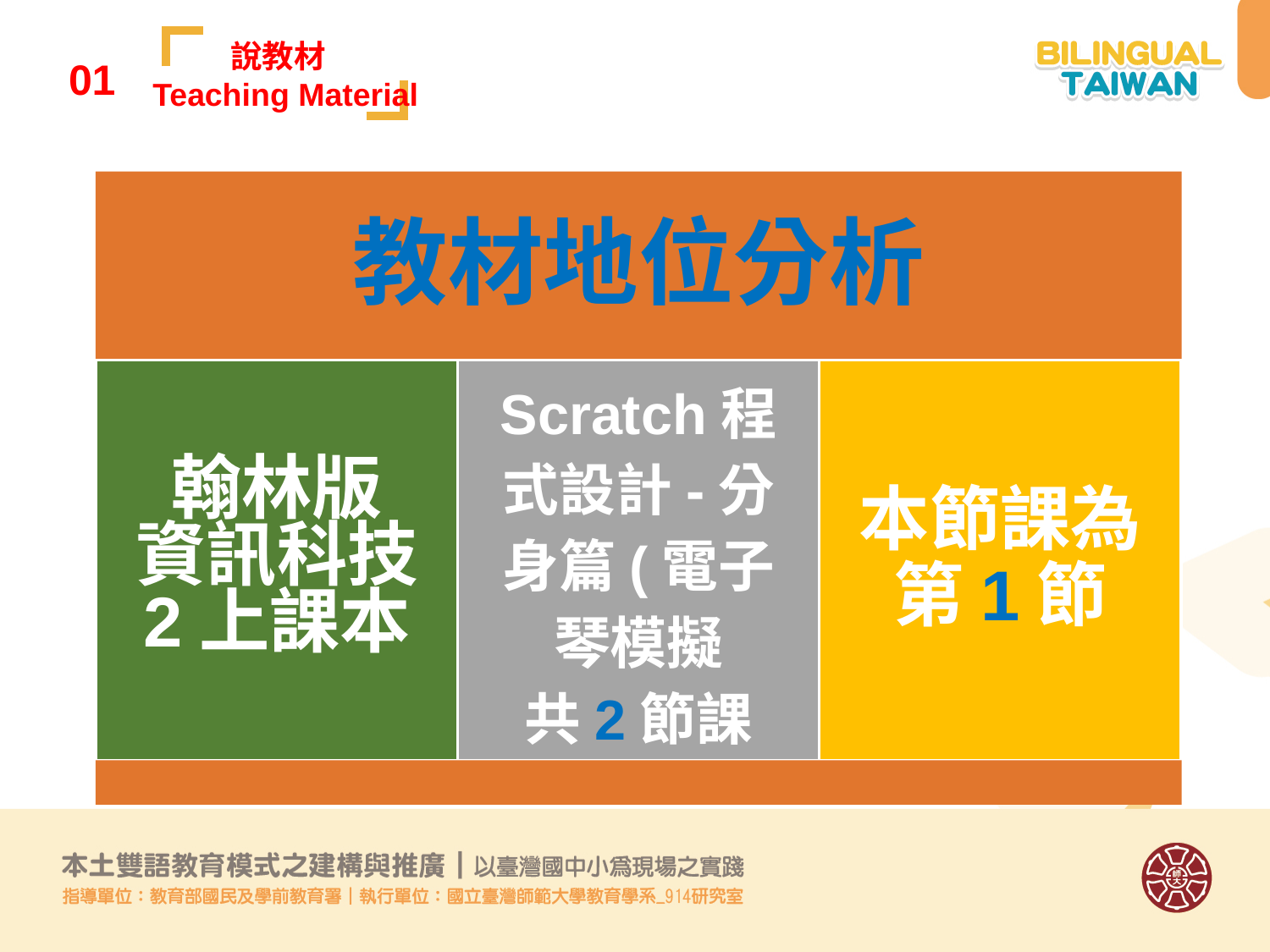

說教材
Teaching Material

01

教材地位分析

翰林版
資訊科技
2上課本

Scratch程式設計-分身篇(電子琴模擬
共2節課

本節課為第1節